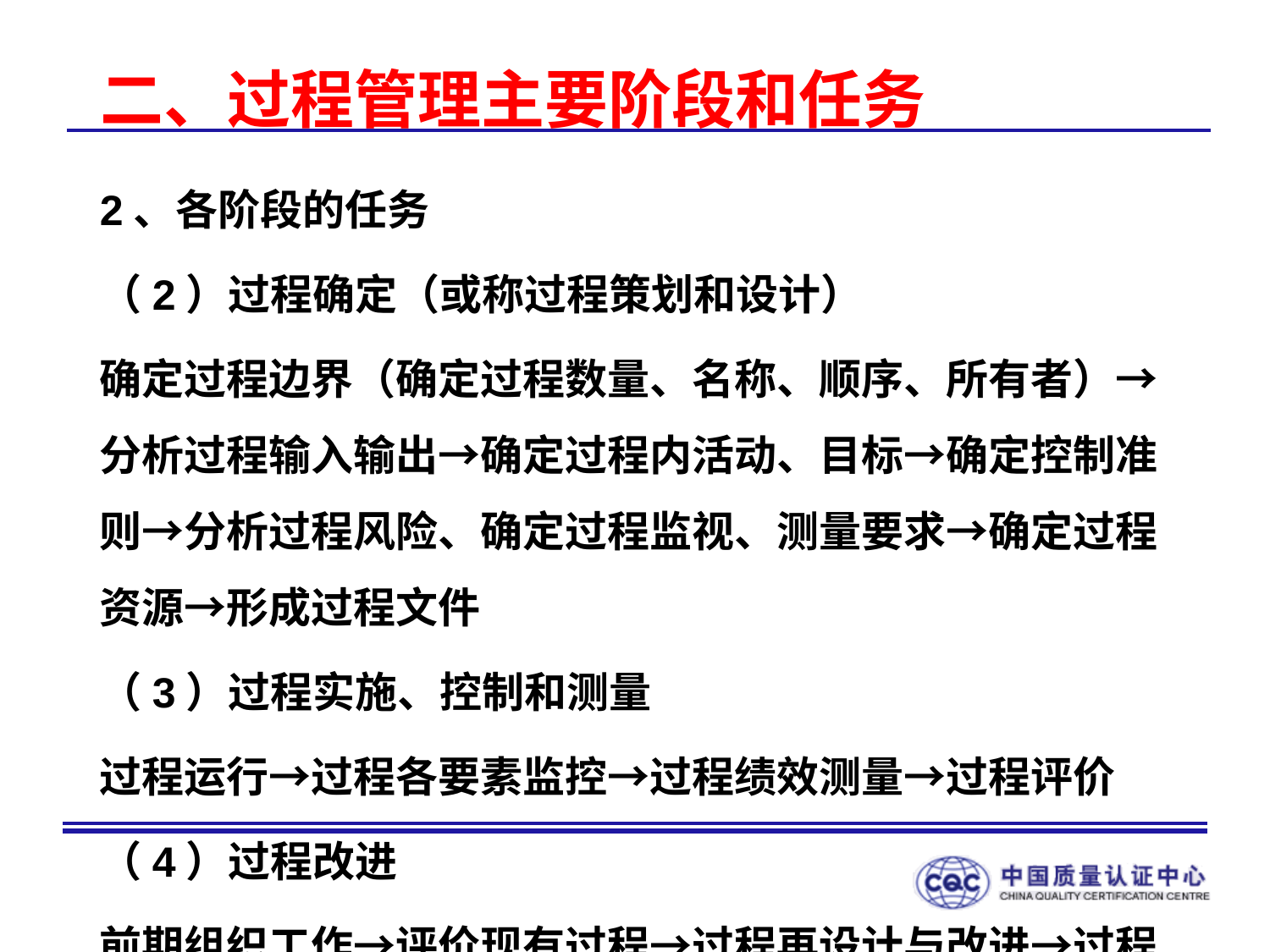

# 二、过程管理主要阶段和任务
2、各阶段的任务
（2）过程确定（或称过程策划和设计）
确定过程边界（确定过程数量、名称、顺序、所有者）→分析过程输入输出→确定过程内活动、目标→确定控制准则→分析过程风险、确定过程监视、测量要求→确定过程资源→形成过程文件
（3）过程实施、控制和测量
过程运行→过程各要素监控→过程绩效测量→过程评价
（4）过程改进
前期组织工作→评价现有过程→过程再设计与改进→过程实施与监控→持续改进